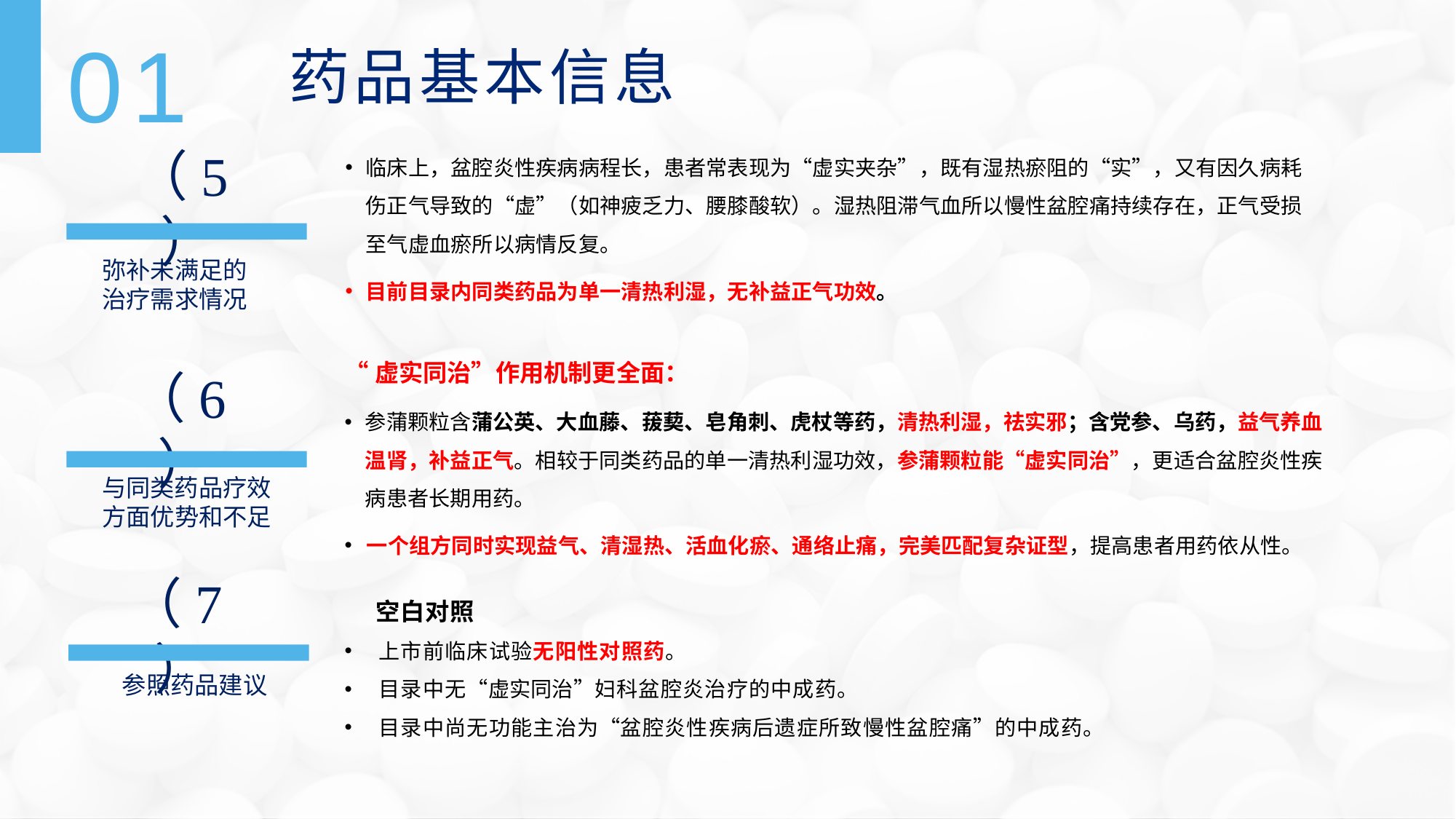

01
药品基本信息
临床上，盆腔炎性疾病病程长，患者常表现为“虚实夹杂”，既有湿热瘀阻的“实”，又有因久病耗伤正气导致的“虚”（如神疲乏力、腰膝酸软）。湿热阻滞气血所以慢性盆腔痛持续存在，正气受损至气虚血瘀所以病情反复。
目前目录内同类药品为单一清热利湿，无补益正气功效。

（5）

弥补未满足的
治疗需求情况
“虚实同治”作用机制更全面：
参蒲颗粒含蒲公英、大血藤、菝葜、皂角刺、虎杖等药，清热利湿，祛实邪；含党参、乌药，益气养血温肾，补益正气。相较于同类药品的单一清热利湿功效，参蒲颗粒能“虚实同治”，更适合盆腔炎性疾病患者长期用药。
  一个组方同时实现益气、清湿热、活血化瘀、通络止痛，完美匹配复杂证型，提高患者用药依从性。

（6）

与同类药品疗效
方面优势和不足
（7）

参照药品建议
    空白对照
上市前临床试验无阳性对照药。
目录中无“虚实同治”妇科盆腔炎治疗的中成药。
目录中尚无功能主治为“盆腔炎性疾病后遗症所致慢性盆腔痛”的中成药。

6